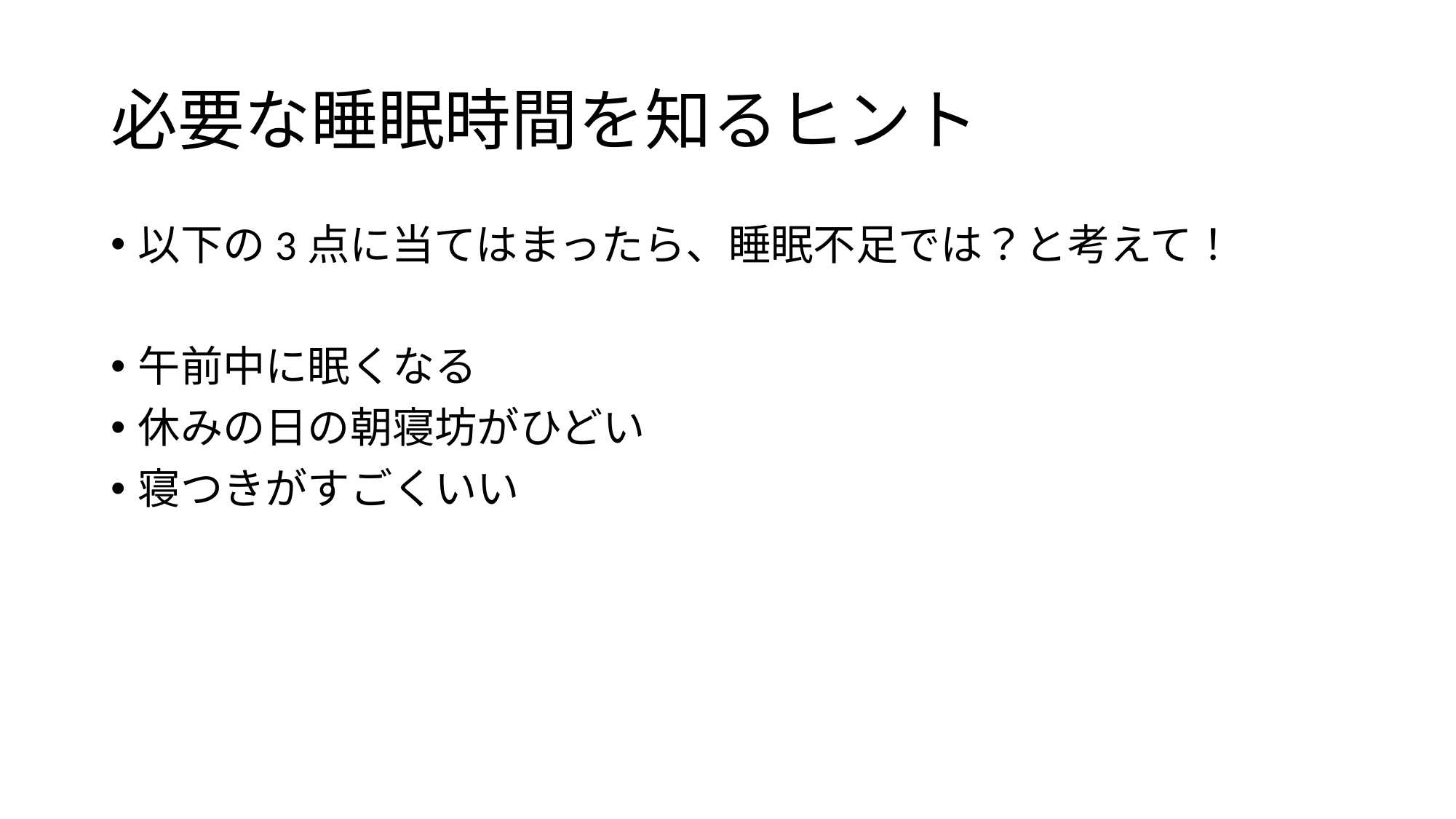

# 必要な睡眠時間を知るヒント
以下の3点に当てはまったら、睡眠不足では？と考えて！

午前中に眠くなる
休みの日の朝寝坊がひどい
寝つきがすごくいい